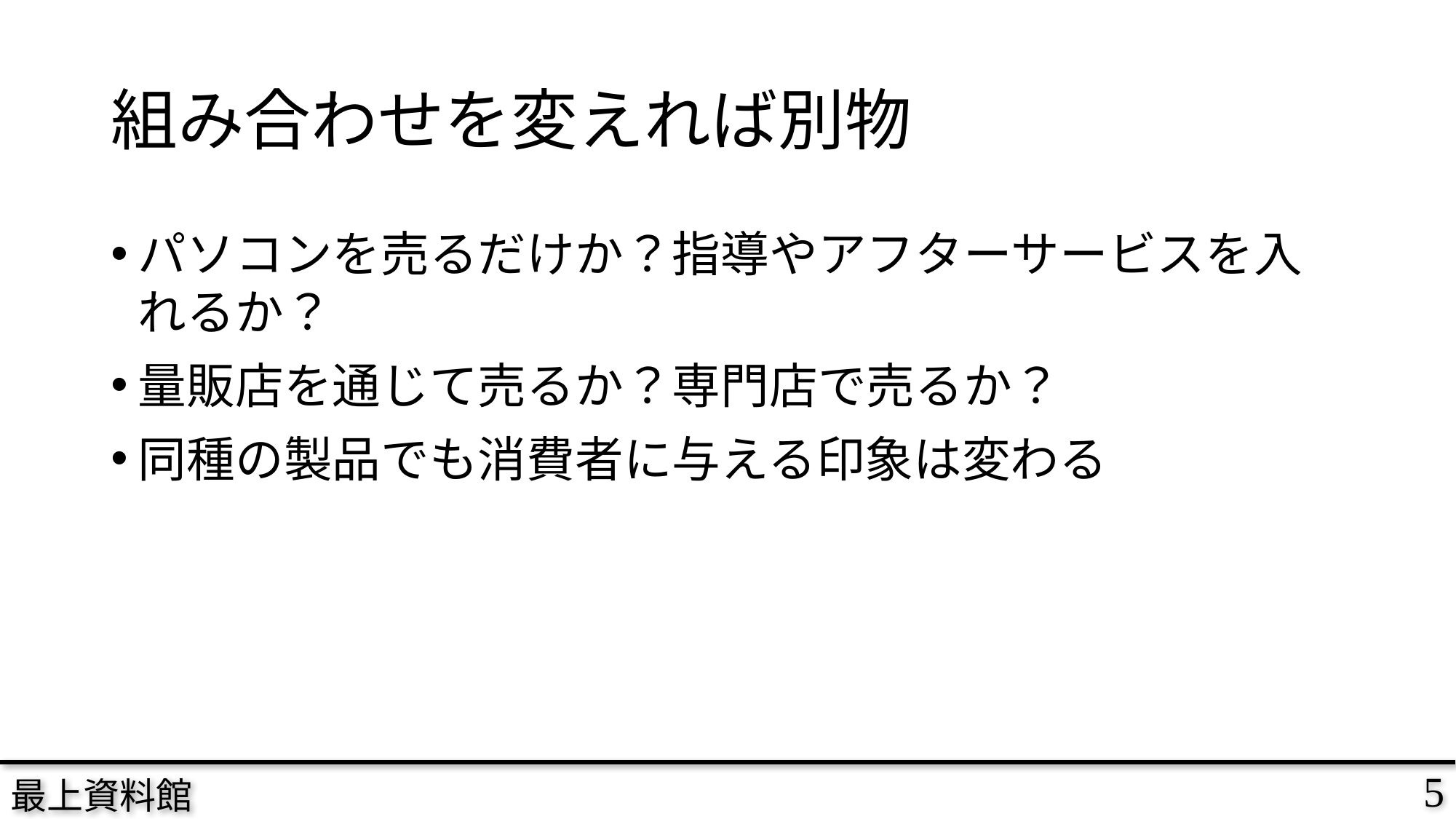

# 組み合わせを変えれば別物
パソコンを売るだけか？指導やアフターサービスを入れるか？
量販店を通じて売るか？専門店で売るか？
同種の製品でも消費者に与える印象は変わる